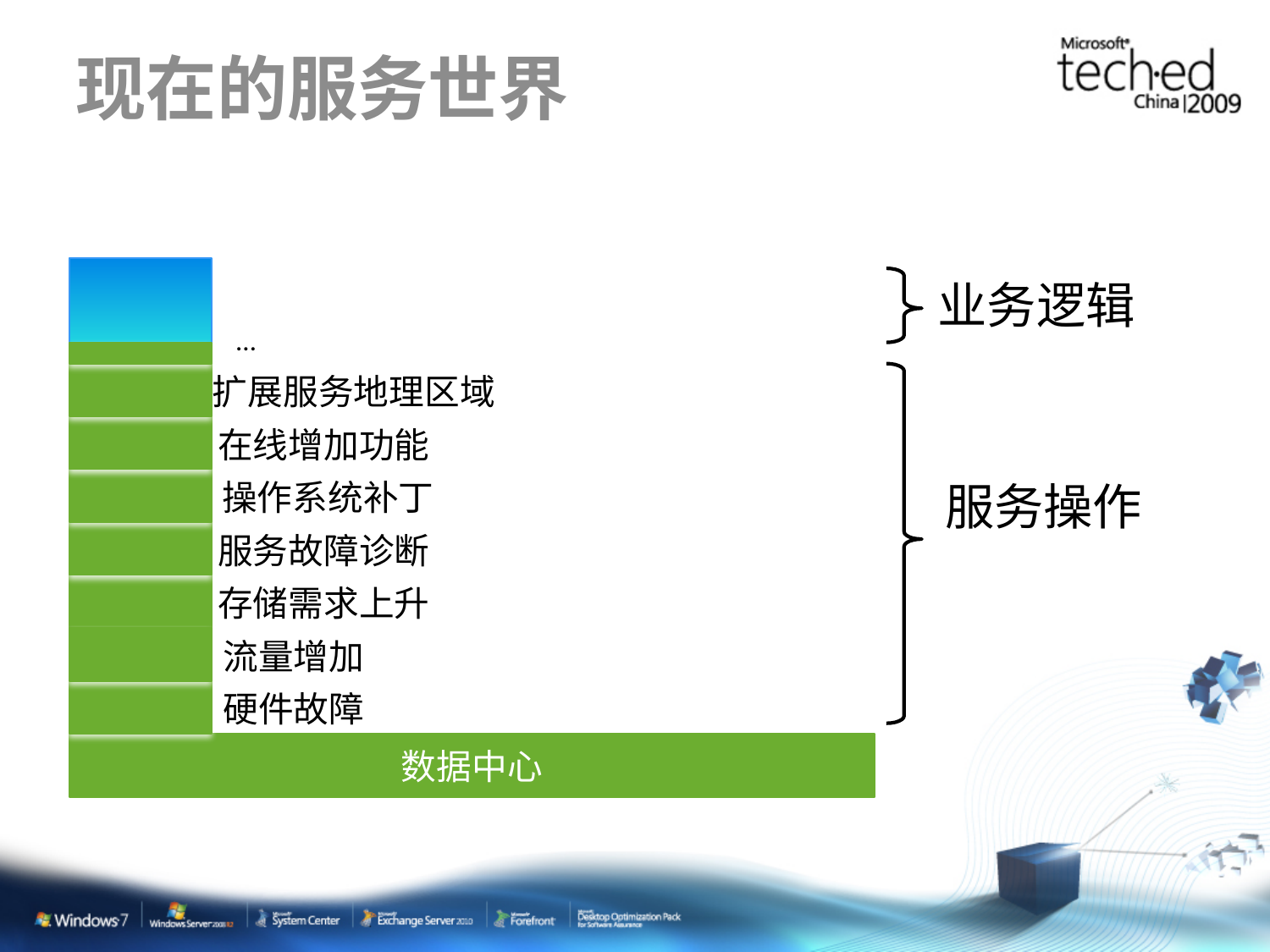

# 现在的服务世界

业务逻辑
…

服务操作

扩展服务地理区域

在线增加功能

操作系统补丁

服务故障诊断

存储需求上升

流量增加

硬件故障
数据中心